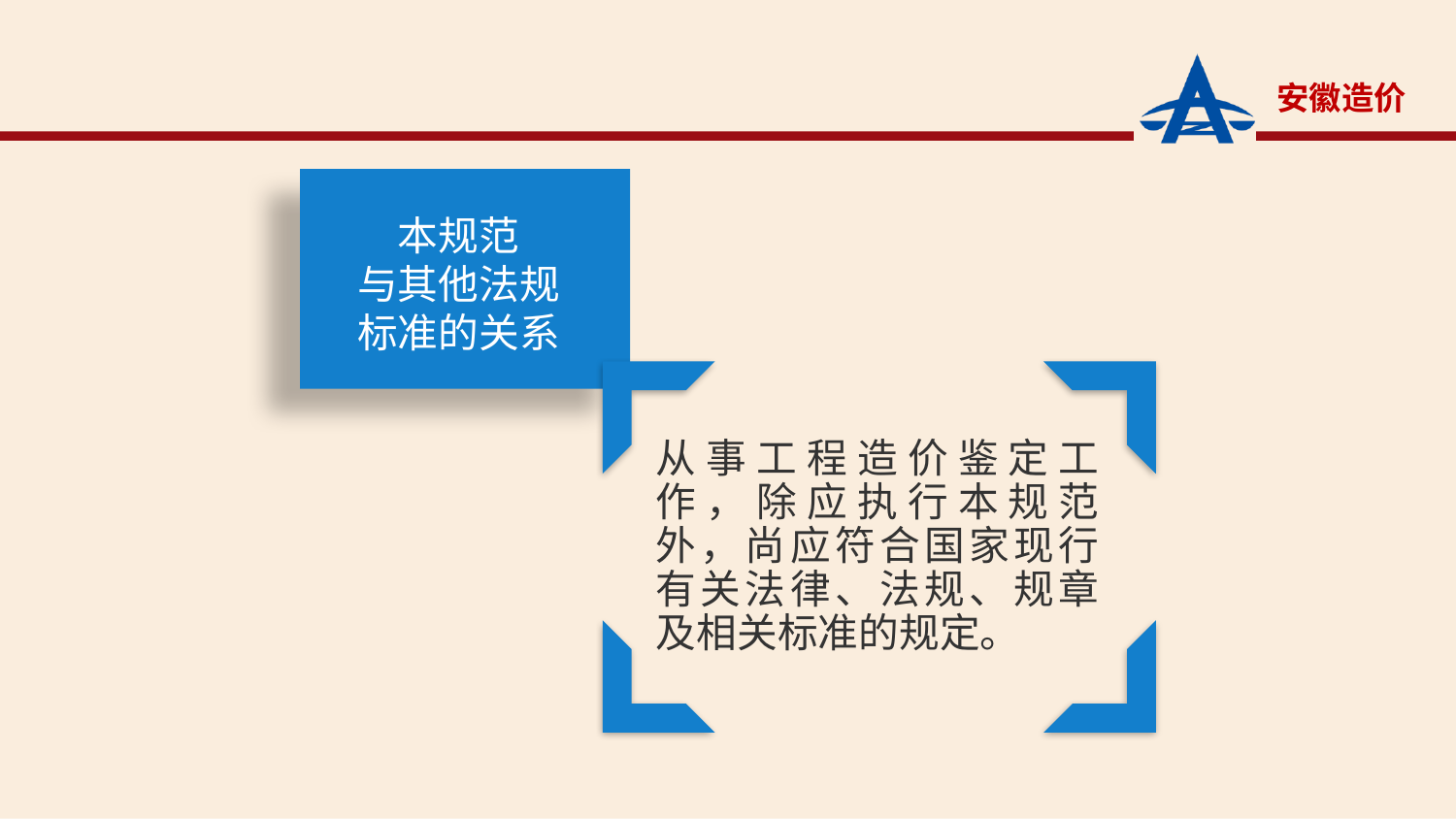

从事工程造价鉴定工作，除应执行本规范外，尚应符合国家现行有关法律、法规、规章及相关标准的规定。
本规范
与其他法规
标准的关系